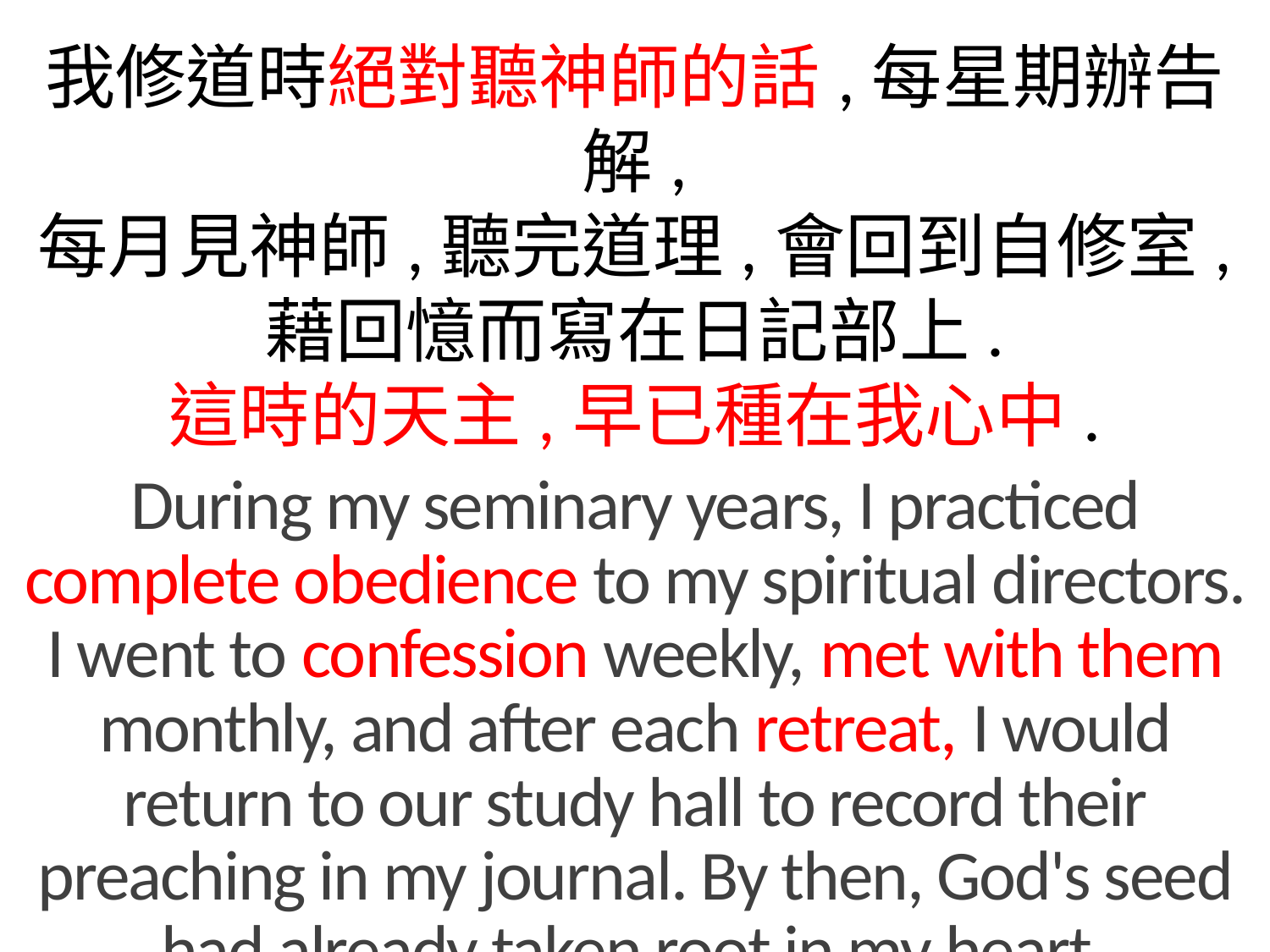

我修道時絕對聽神師的話,每星期辦告解,
每月見神師,聽完道理,會回到自修室,
藉回憶而寫在日記部上.
這時的天主,早已種在我心中.
During my seminary years, I practiced complete obedience to my spiritual directors. I went to confession weekly, met with them monthly, and after each retreat, I would return to our study hall to record their preaching in my journal. By then, God's seed had already taken root in my heart.